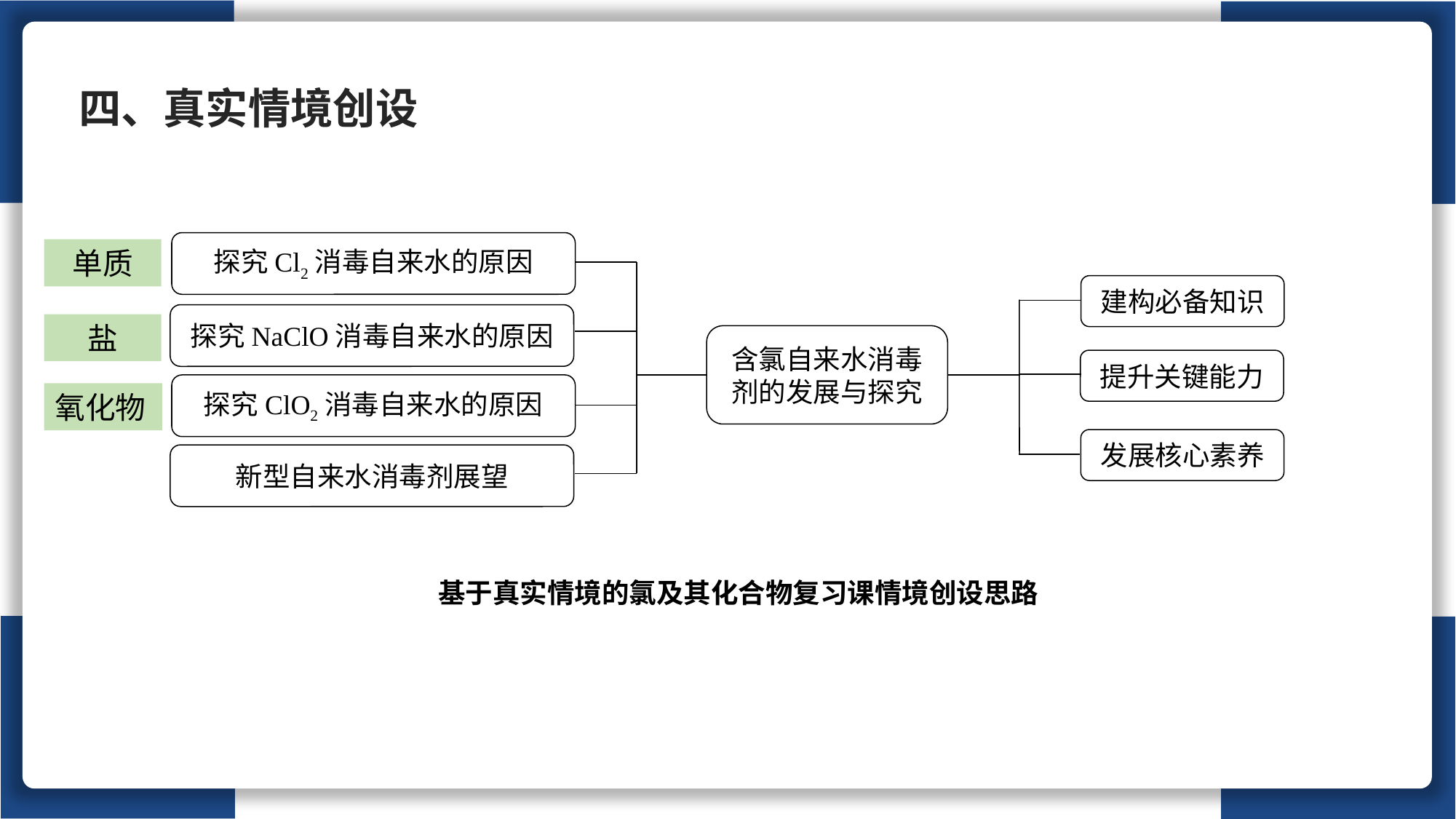

四、真实情境创设
探究Cl2消毒自来水的原因
单质
建构必备知识
探究NaClO消毒自来水的原因
盐
含氯自来水消毒剂的发展与探究
提升关键能力
探究ClO2消毒自来水的原因
氧化物
发展核心素养
新型自来水消毒剂展望
基于真实情境的氯及其化合物复习课情境创设思路